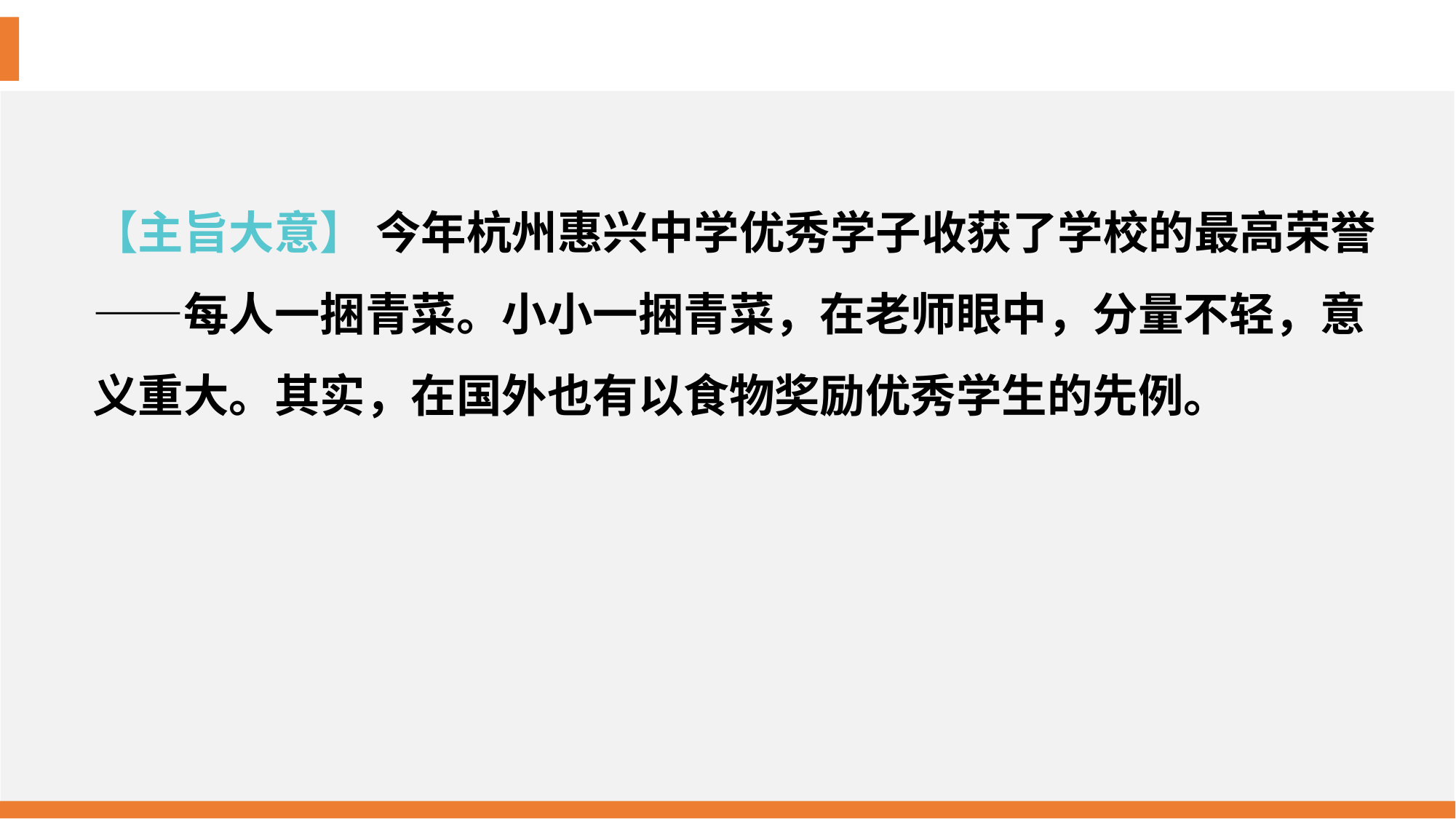

【主旨大意】 今年杭州惠兴中学优秀学子收获了学校的最高荣誉——每人一捆青菜。小小一捆青菜，在老师眼中，分量不轻，意义重大。其实，在国外也有以食物奖励优秀学生的先例。